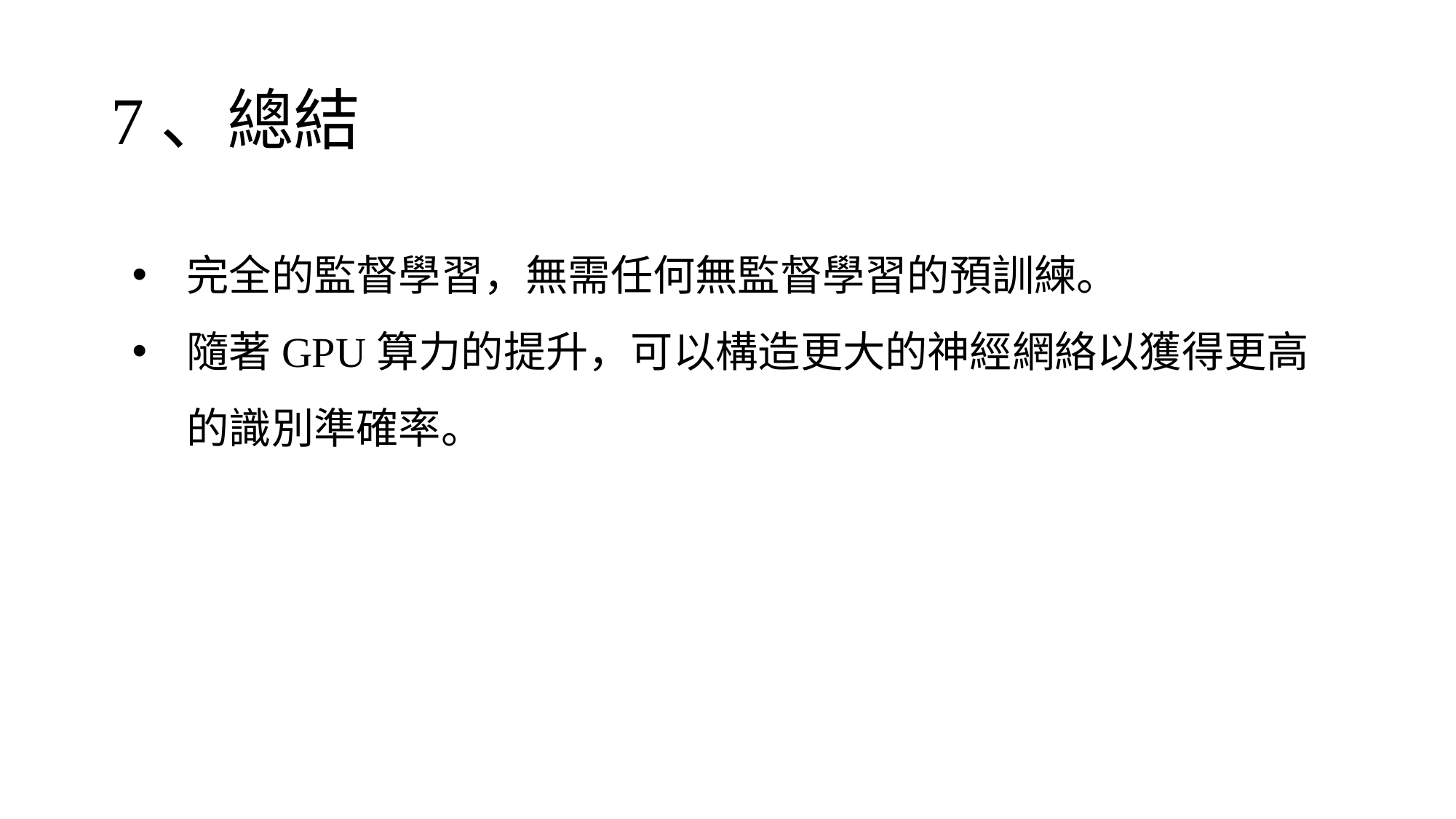

# 7、總結
完全的監督學習，無需任何無監督學習的預訓練。
隨著GPU算力的提升，可以構造更大的神經網絡以獲得更高的識別準確率。